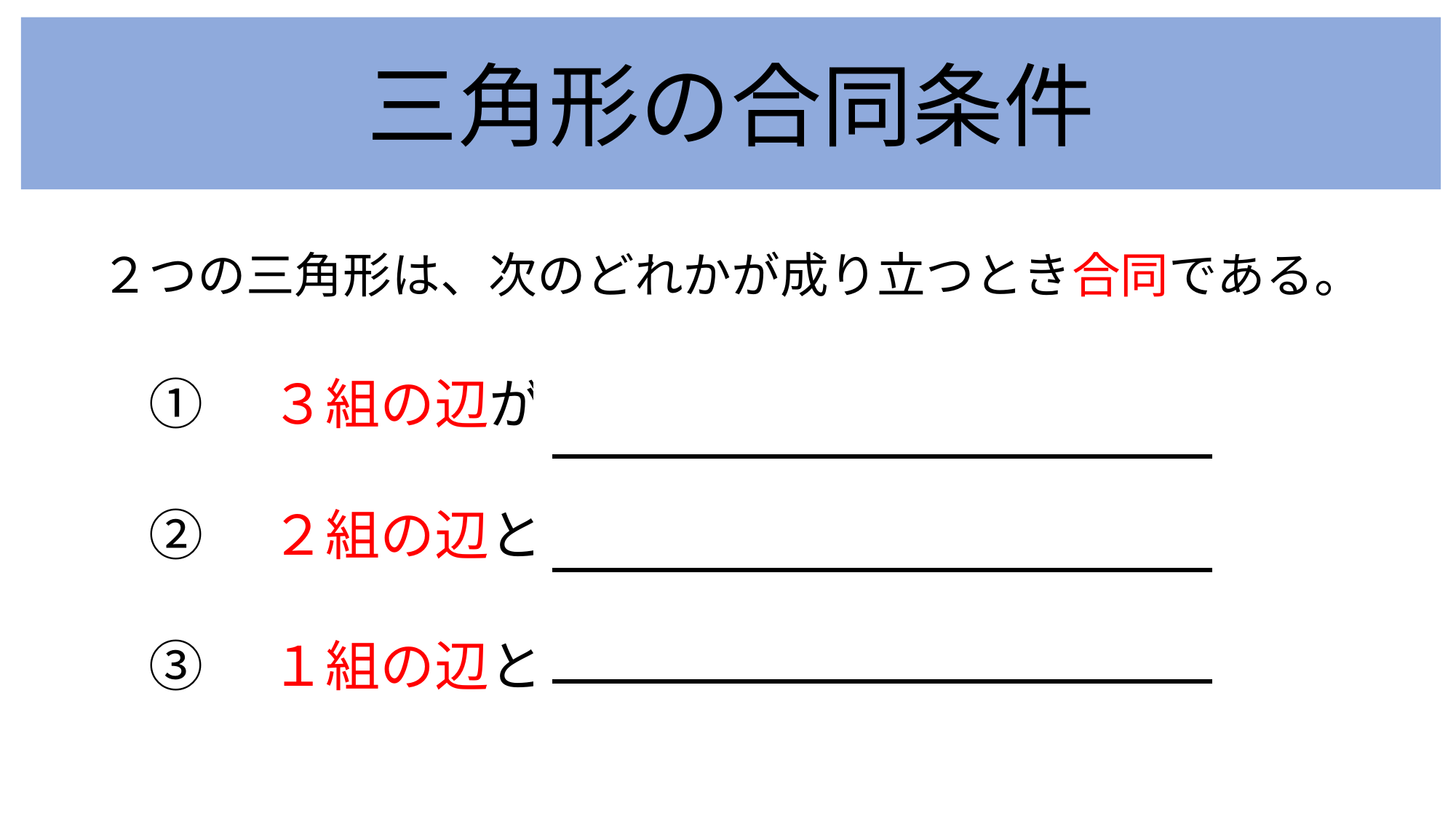

三角形の合同条件
２つの三角形は、次のどれかが成り立つとき合同である。

①　３組の辺がそれぞれ等しい。

②　２組の辺とその間の角がそれぞれ等しい。

③　１組の辺とその両端の角がそれぞれ等しい。